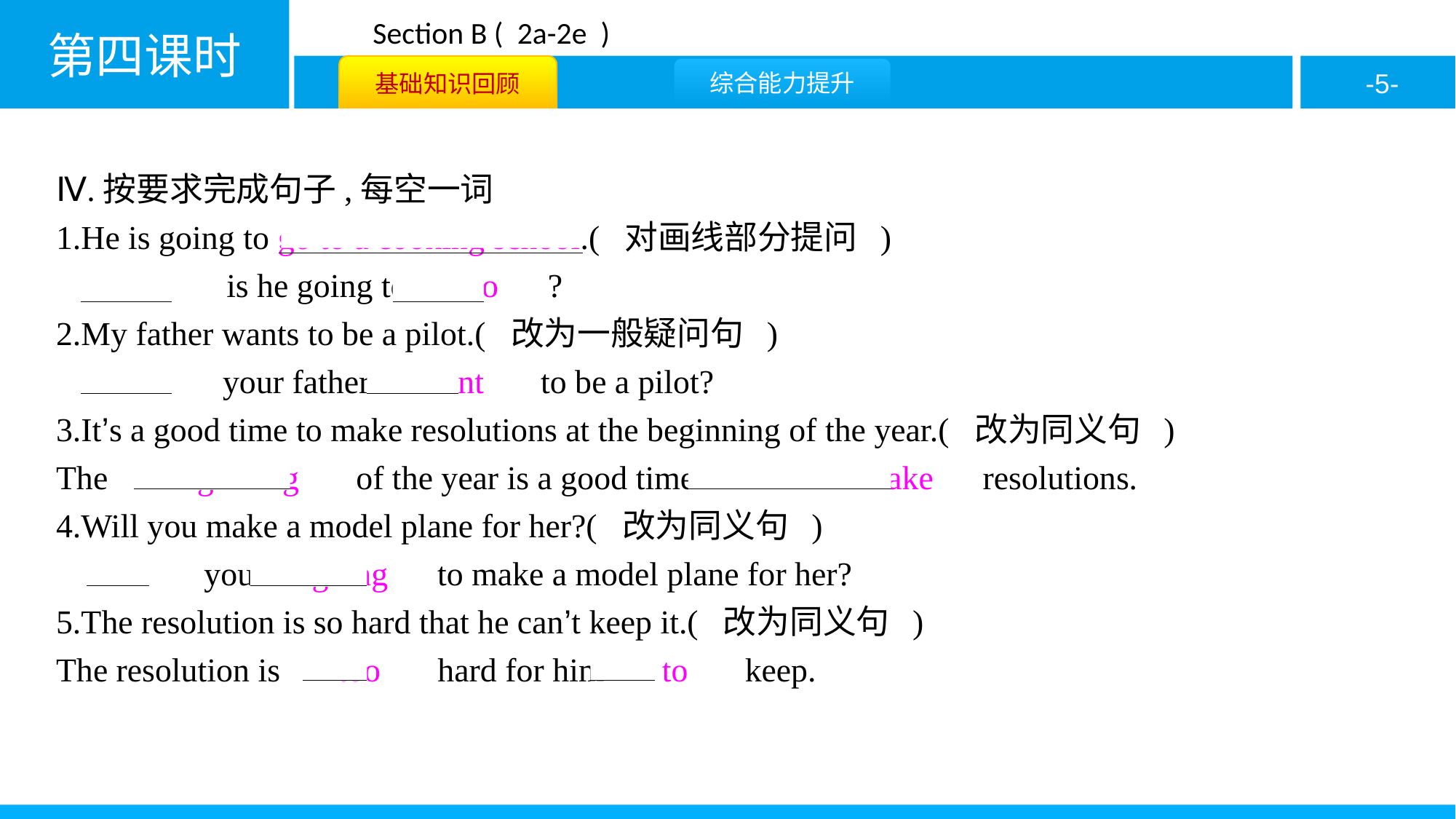

Ⅳ.按要求完成句子,每空一词
1.He is going to go to a cooking school.(  对画线部分提问  )
　What　 is he going to 　do　?
2.My father wants to be a pilot.(  改为一般疑问句  )
　Does　 your father　want　 to be a pilot?
3.It’s a good time to make resolutions at the beginning of the year.(  改为同义句  )
The 　beginning　 of the year is a good time　to　 　make　resolutions.
4.Will you make a model plane for her?(  改为同义句  )
　Are　 you 　going　to make a model plane for her?
5.The resolution is so hard that he can’t keep it.(  改为同义句  )
The resolution is 　too　 hard for him 　to　 keep.